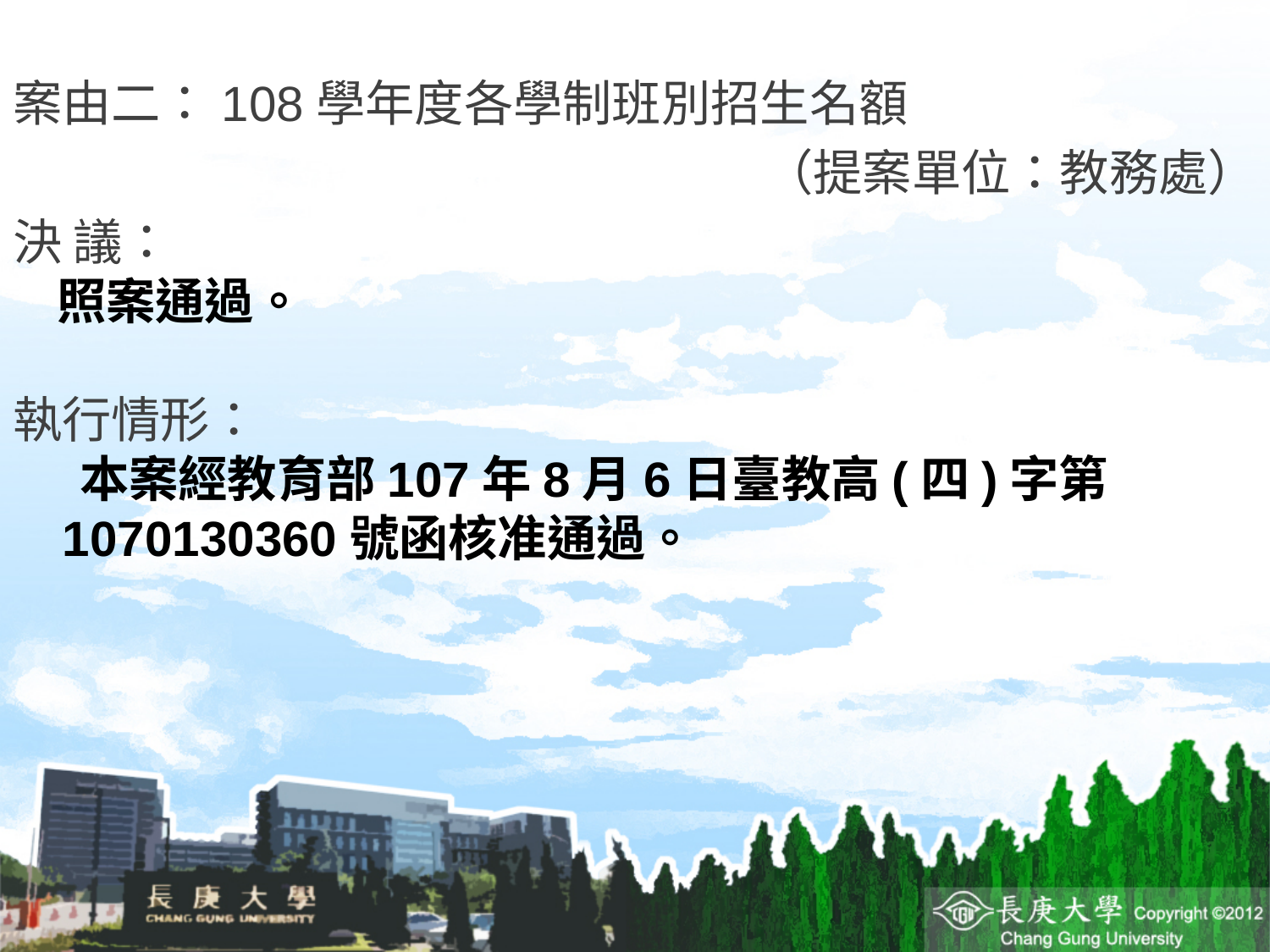

案由二：108學年度各學制班別招生名額
（提案單位：教務處）
決 議：
照案通過。

執行情形：
 本案經教育部107年8月6日臺教高(四)字第1070130360號函核准通過。